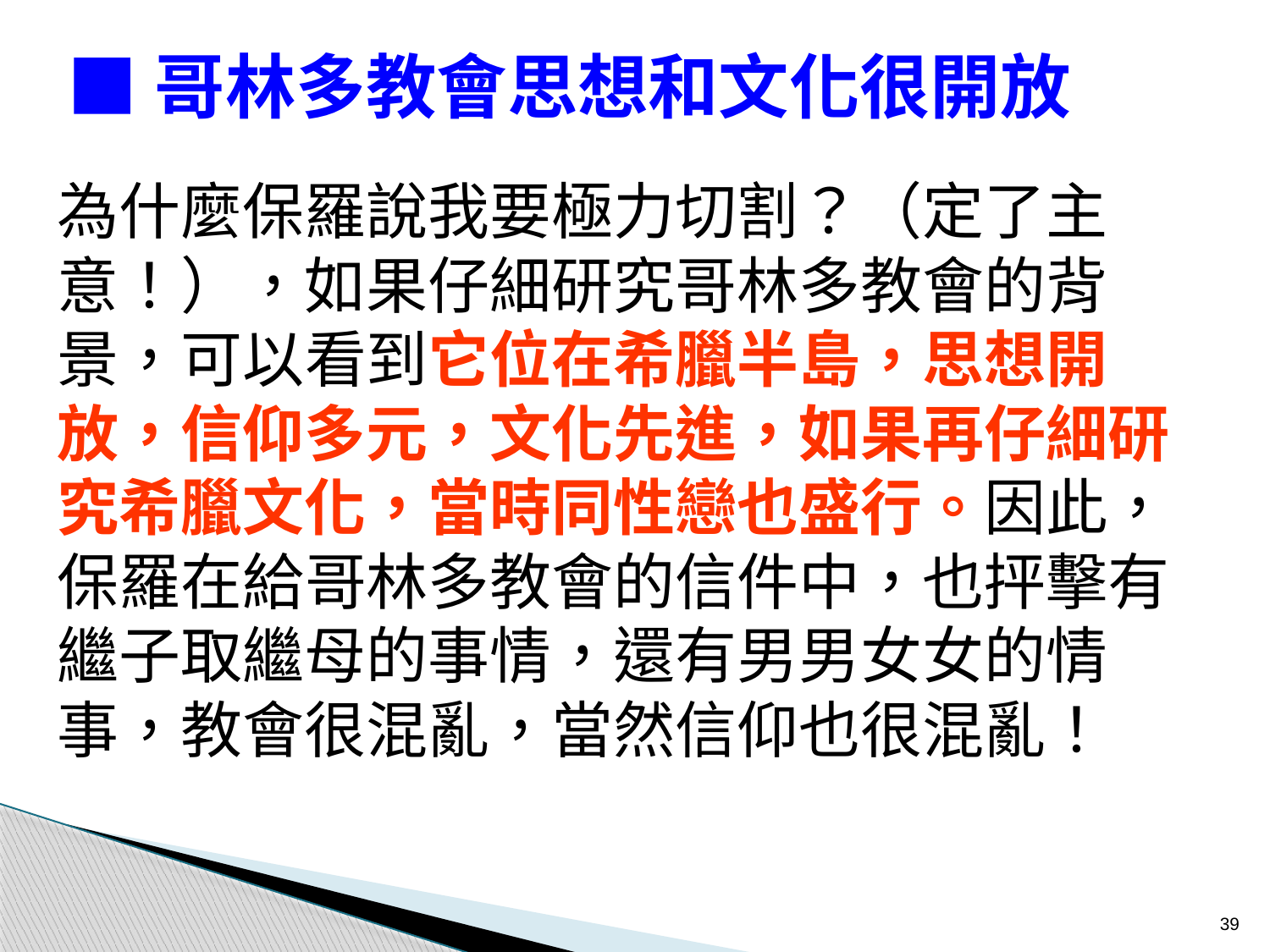

■哥林多教會思想和文化很開放
為什麼保羅說我要極力切割？（定了主意！），如果仔細研究哥林多教會的背景，可以看到它位在希臘半島，思想開放，信仰多元，文化先進，如果再仔細研究希臘文化，當時同性戀也盛行。因此，保羅在給哥林多教會的信件中，也抨擊有繼子取繼母的事情，還有男男女女的情事，教會很混亂，當然信仰也很混亂！
39